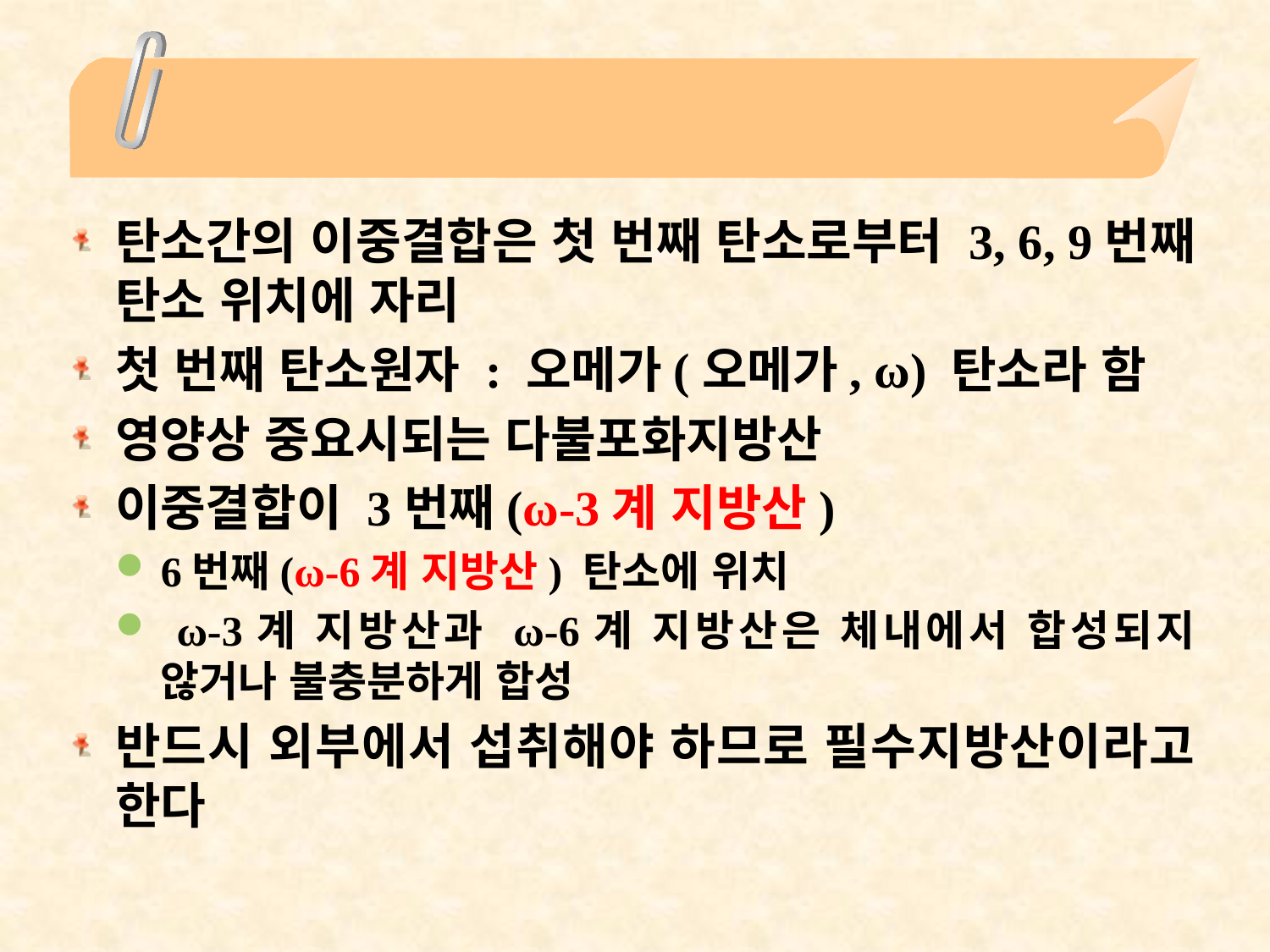

탄소간의 이중결합은 첫 번째 탄소로부터 3, 6, 9번째 탄소 위치에 자리
첫 번째 탄소원자 : 오메가(오메가, ω) 탄소라 함
영양상 중요시되는 다불포화지방산
이중결합이 3번째(ω-3계 지방산)
6번째(ω-6계 지방산) 탄소에 위치
 ω-3계 지방산과 ω-6계 지방산은 체내에서 합성되지 않거나 불충분하게 합성
반드시 외부에서 섭취해야 하므로 필수지방산이라고 한다

#